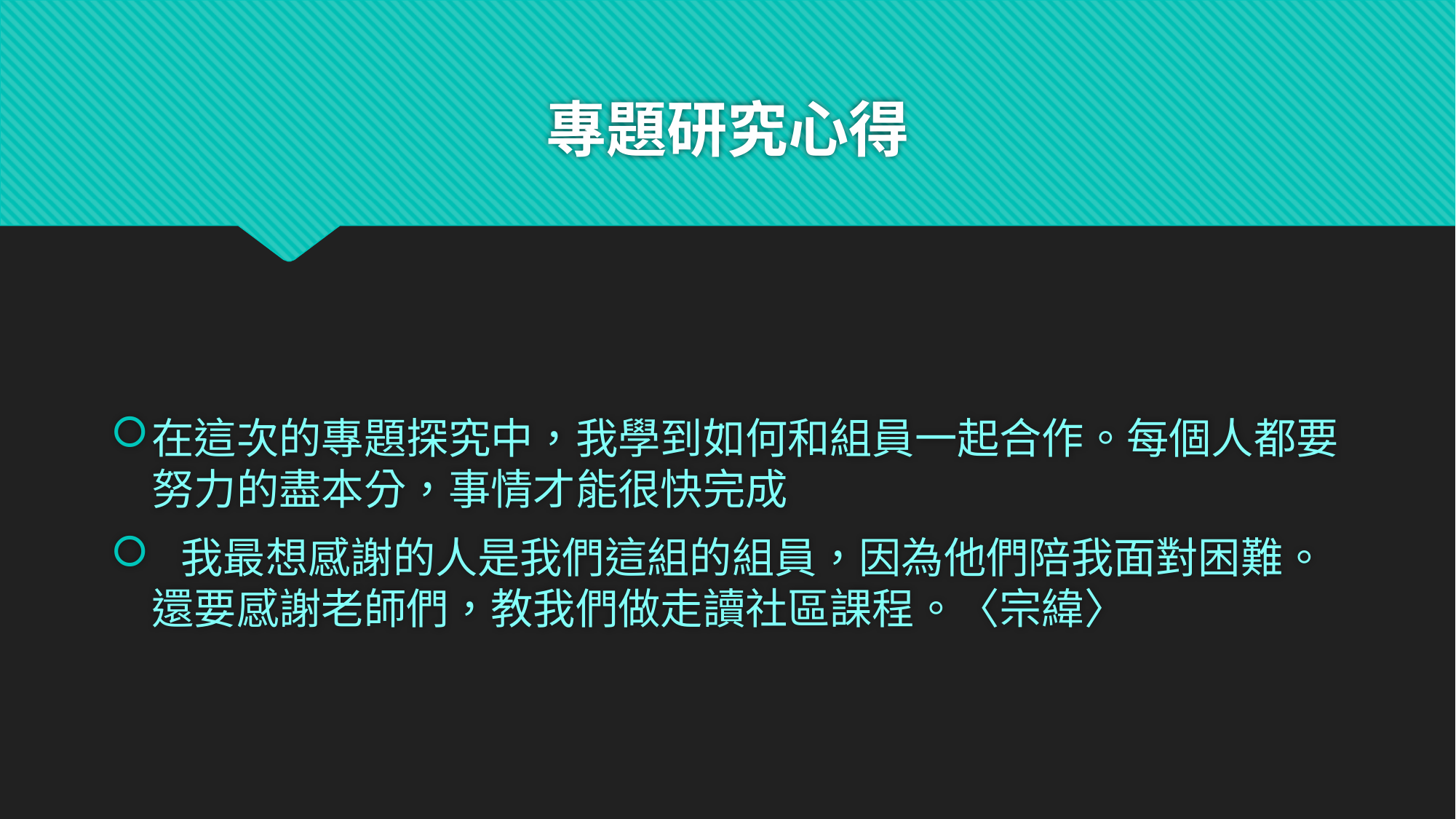

# 專題研究心得
在這次的專題探究中，我學到如何和組員一起合作。每個人都要努力的盡本分，事情才能很快完成
  我最想感謝的人是我們這組的組員，因為他們陪我面對困難。還要感謝老師們，教我們做走讀社區課程。〈宗緯〉